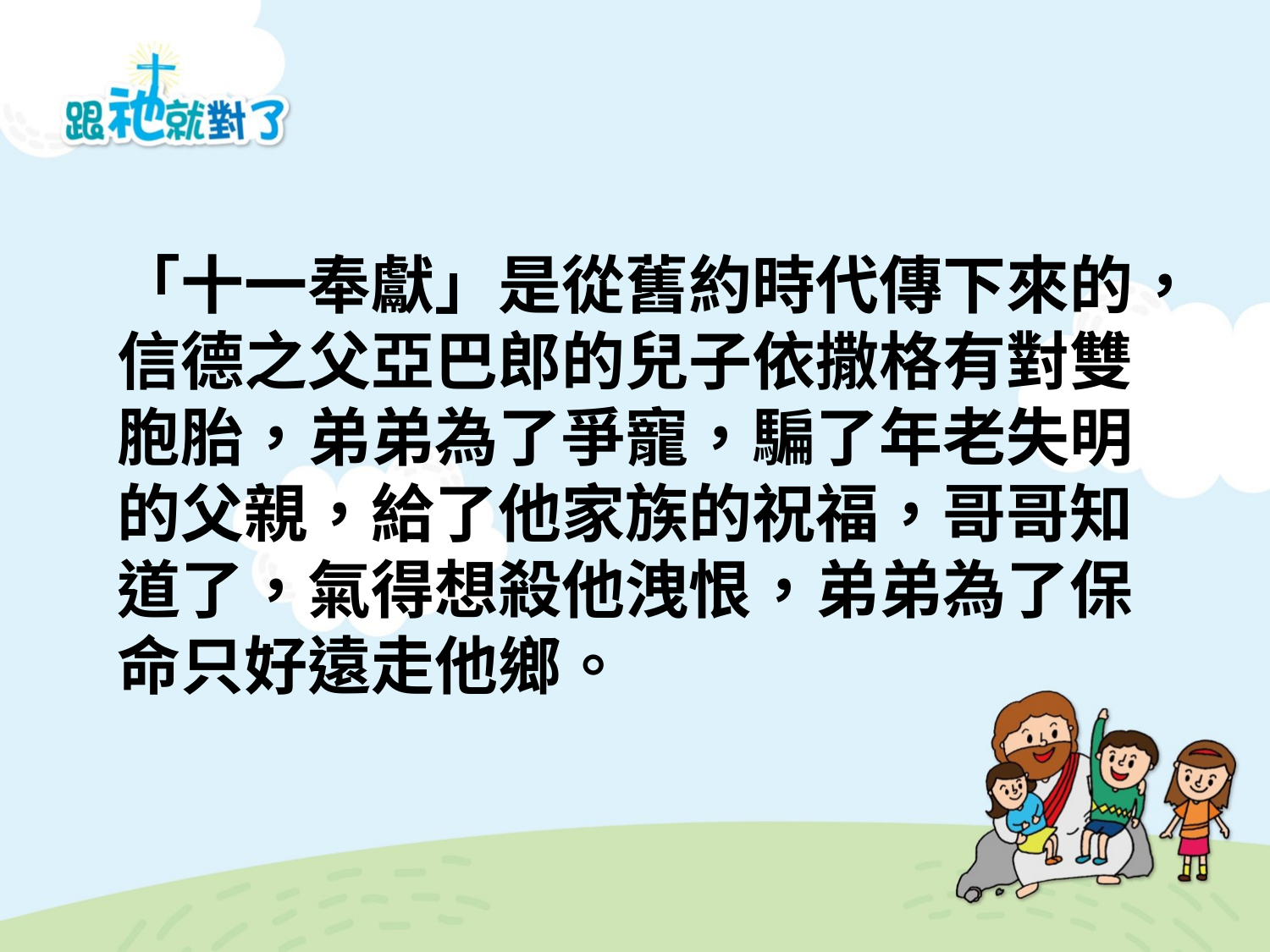

「十一奉獻」是從舊約時代傳下來的，信德之父亞巴郎的兒子依撒格有對雙胞胎，弟弟為了爭寵，騙了年老失明的父親，給了他家族的祝福，哥哥知道了，氣得想殺他洩恨，弟弟為了保命只好遠走他鄉。